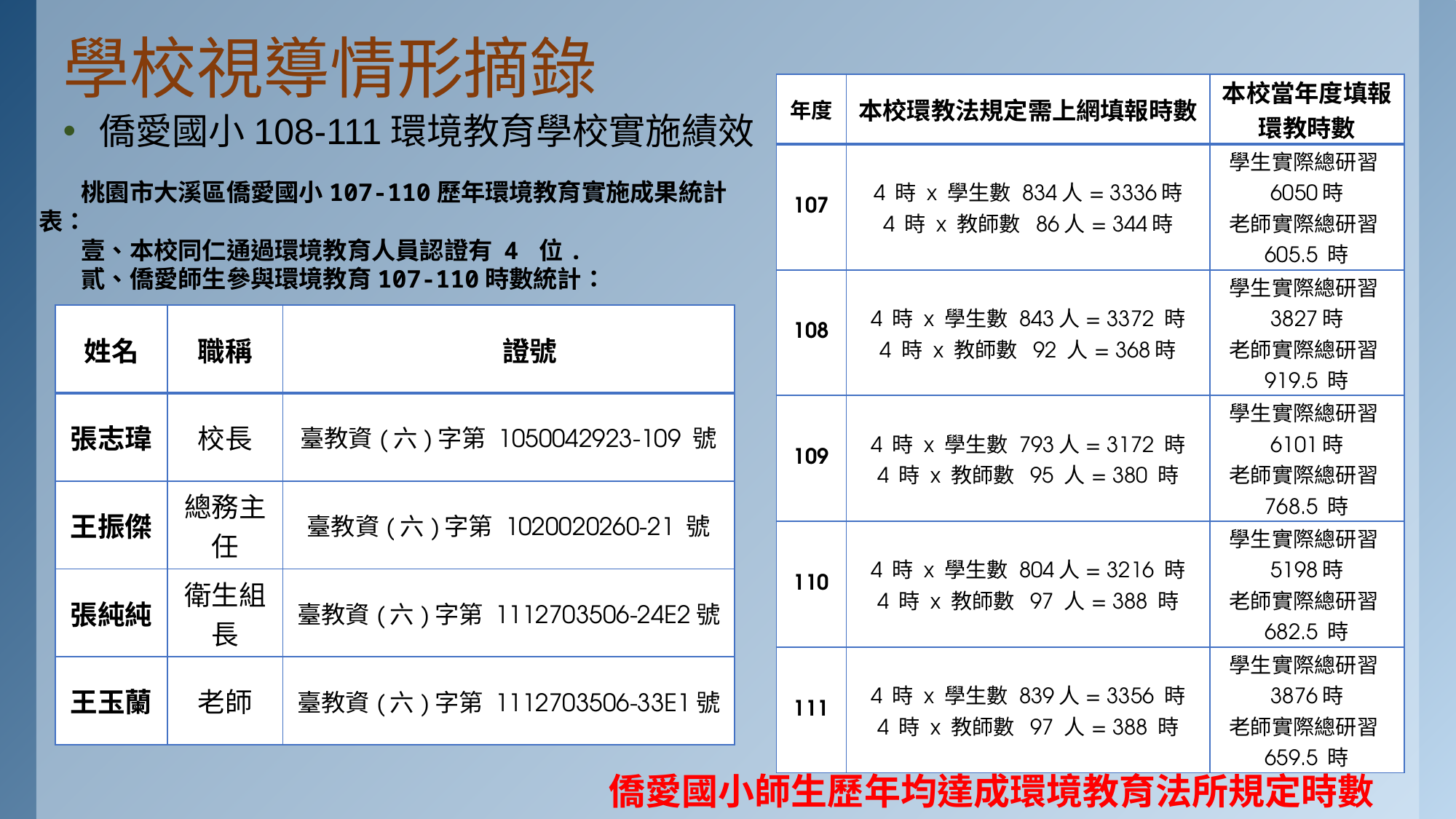

# 學校視導情形摘錄
| 年度 | 本校環教法規定需上網填報時數 | 本校當年度填報環教時數 |
| --- | --- | --- |
| 107 | 4 時 x 學生數 834人= 3336時 4 時 x 教師數 86人= 344時 | 學生實際總研習6050時 老師實際總研習605.5 時 |
| 108 | 4 時 x 學生數 843人= 3372 時 4 時 x 教師數 92 人= 368時 | 學生實際總研習3827時 老師實際總研習919.5 時 |
| 109 | 4 時 x 學生數 793人= 3172 時 4 時 x 教師數 95 人= 380 時 | 學生實際總研習6101時 老師實際總研習768.5 時 |
| 110 | 4 時 x 學生數 804人= 3216 時 4 時 x 教師數 97 人= 388 時 | 學生實際總研習5198時 老師實際總研習682.5 時 |
| 111 | 4 時 x 學生數 839人= 3356 時 4 時 x 教師數 97 人= 388 時 | 學生實際總研習3876時 老師實際總研習659.5 時 |
僑愛國小108-111環境教育學校實施績效
桃園市大溪區僑愛國小107-110歷年環境教育實施成果統計表：
壹、本校同仁通過環境教育人員認證有 4 位.
貳、僑愛師生參與環境教育107-110時數統計：
| 姓名 | 職稱 | 證號 |
| --- | --- | --- |
| 張志瑋 | 校長 | 臺教資(六)字第 1050042923-109 號 |
| 王振傑 | 總務主任 | 臺教資(六)字第 1020020260-21 號 |
| 張純純 | 衛生組長 | 臺教資(六)字第 1112703506-24E2號 |
| 王玉蘭 | 老師 | 臺教資(六)字第 1112703506-33E1號 |
僑愛國小師生歷年均達成環境教育法所規定時數